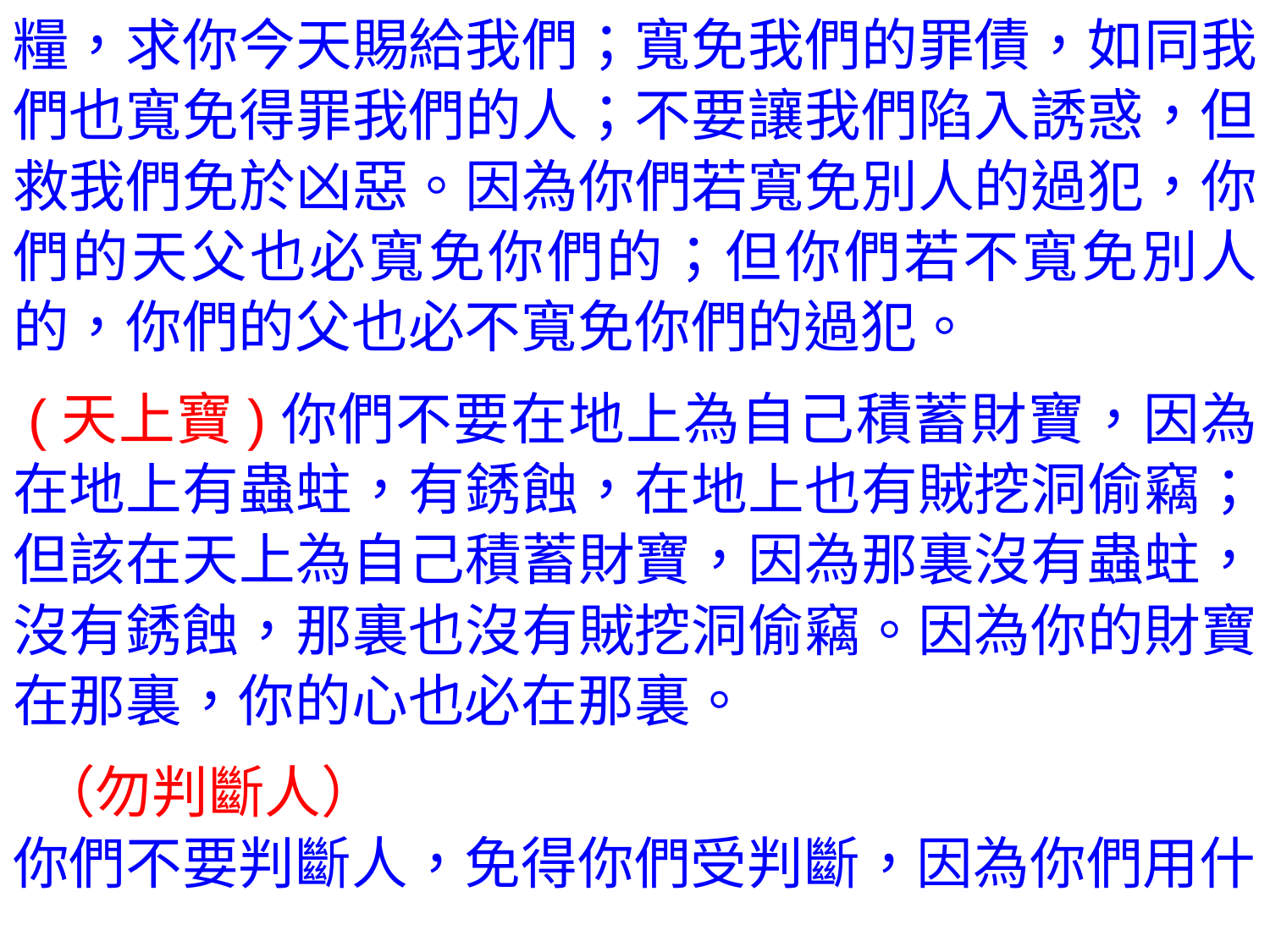

糧，求你今天賜給我們；寬免我們的罪債，如同我們也寬免得罪我們的人；不要讓我們陷入誘惑，但救我們免於凶惡。因為你們若寬免別人的過犯，你們的天父也必寬免你們的；但你們若不寬免別人的，你們的父也必不寬免你們的過犯。
 (天上寶)你們不要在地上為自己積蓄財寶，因為在地上有蟲蛀，有銹蝕，在地上也有賊挖洞偷竊；但該在天上為自己積蓄財寶，因為那裏沒有蟲蛀，沒有銹蝕，那裏也沒有賊挖洞偷竊。因為你的財寶在那裏，你的心也必在那裏。
 （勿判斷人）
你們不要判斷人，免得你們受判斷，因為你們用什